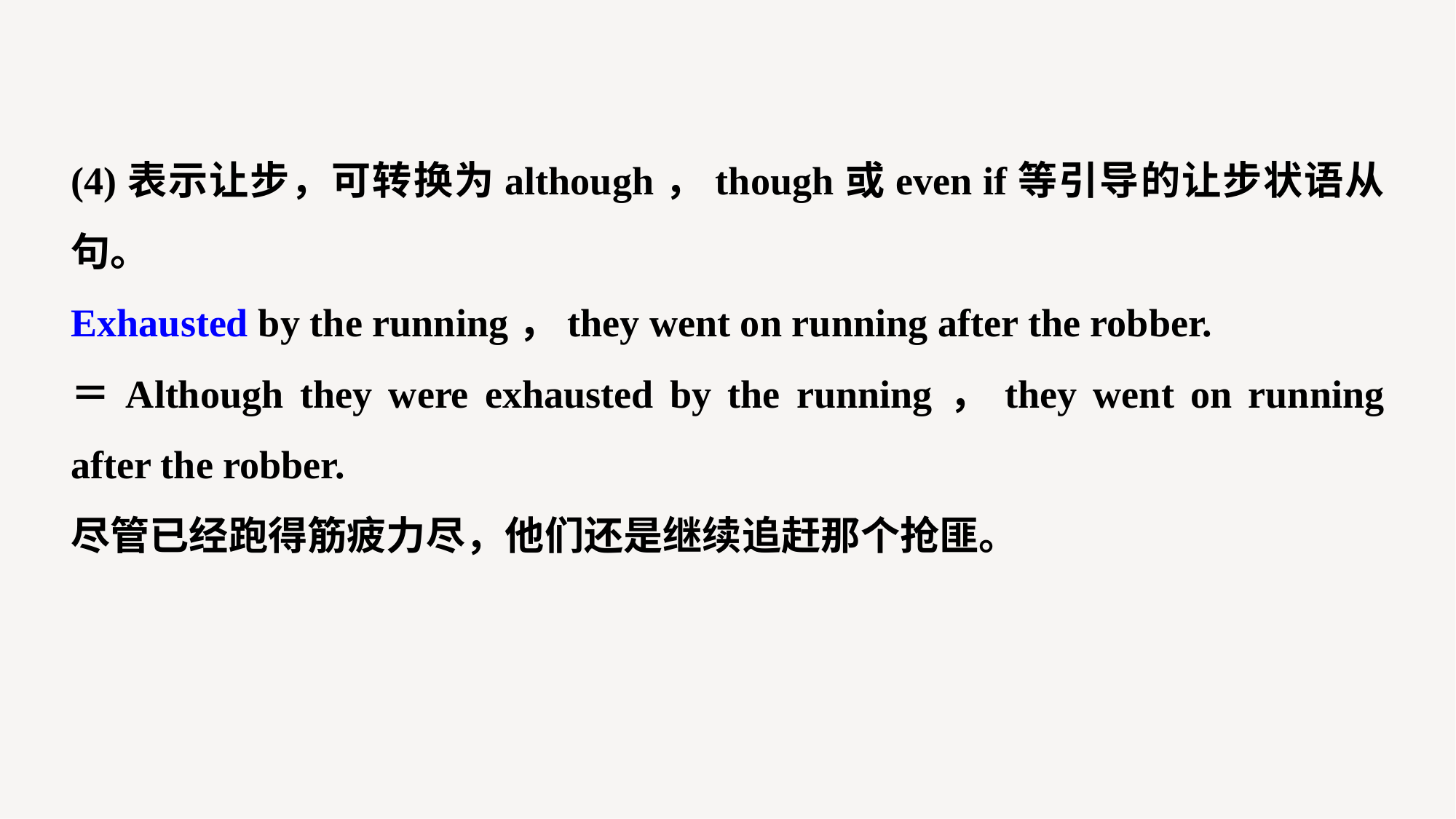

(4)表示让步，可转换为although，though或even if等引导的让步状语从句。
Exhausted by the running，they went on running after the robber.
＝Although they were exhausted by the running，they went on running after the robber.
尽管已经跑得筋疲力尽，他们还是继续追赶那个抢匪。